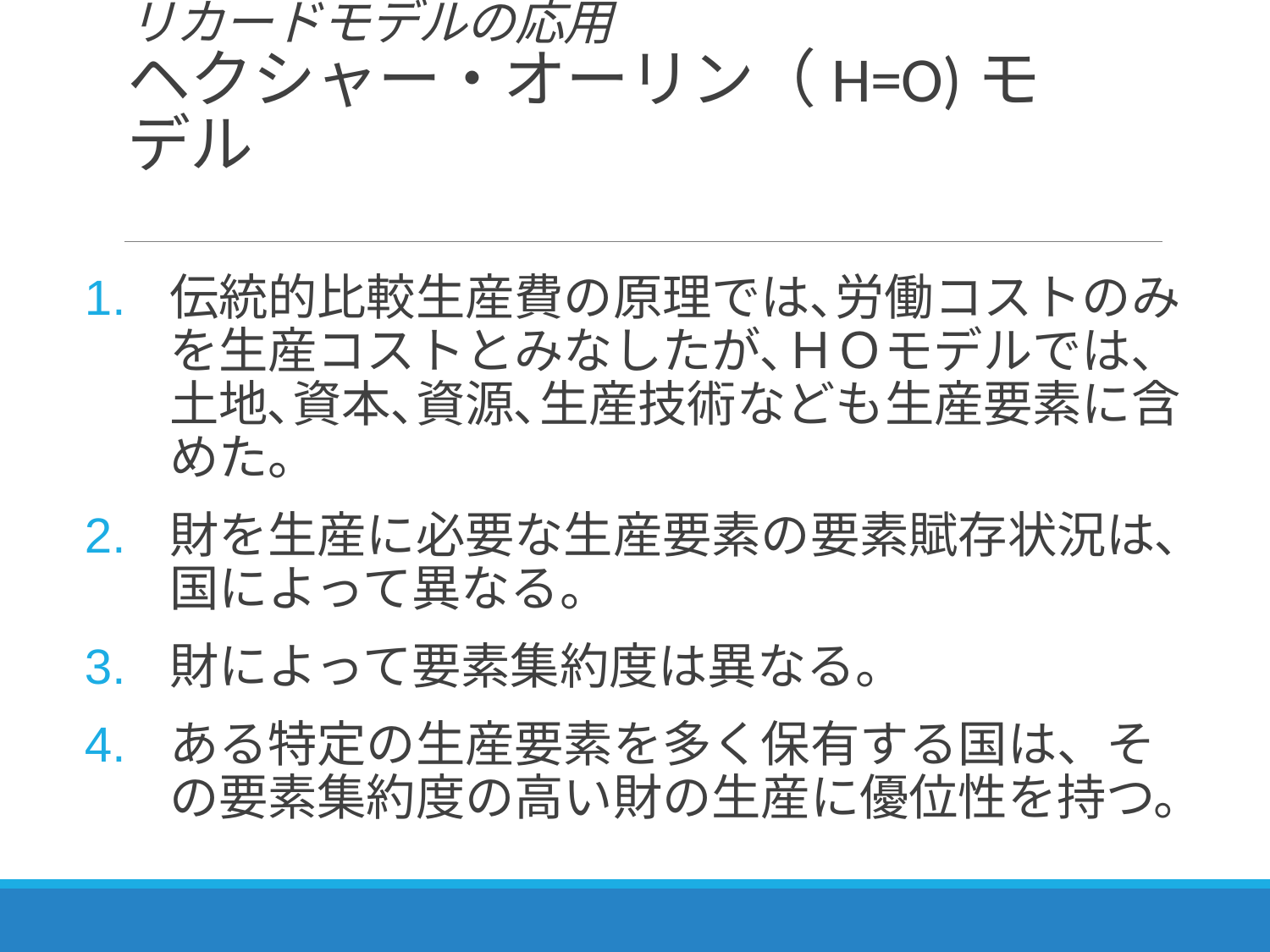

# リカードモデルの応用 ヘクシャー・オーリン（H=O)モデル
伝統的比較生産費の原理では､労働コストのみを生産コストとみなしたが､ＨＯモデルでは、土地､資本､資源､生産技術なども生産要素に含めた。
財を生産に必要な生産要素の要素賦存状況は､国によって異なる。
財によって要素集約度は異なる。
ある特定の生産要素を多く保有する国は、その要素集約度の高い財の生産に優位性を持つ。